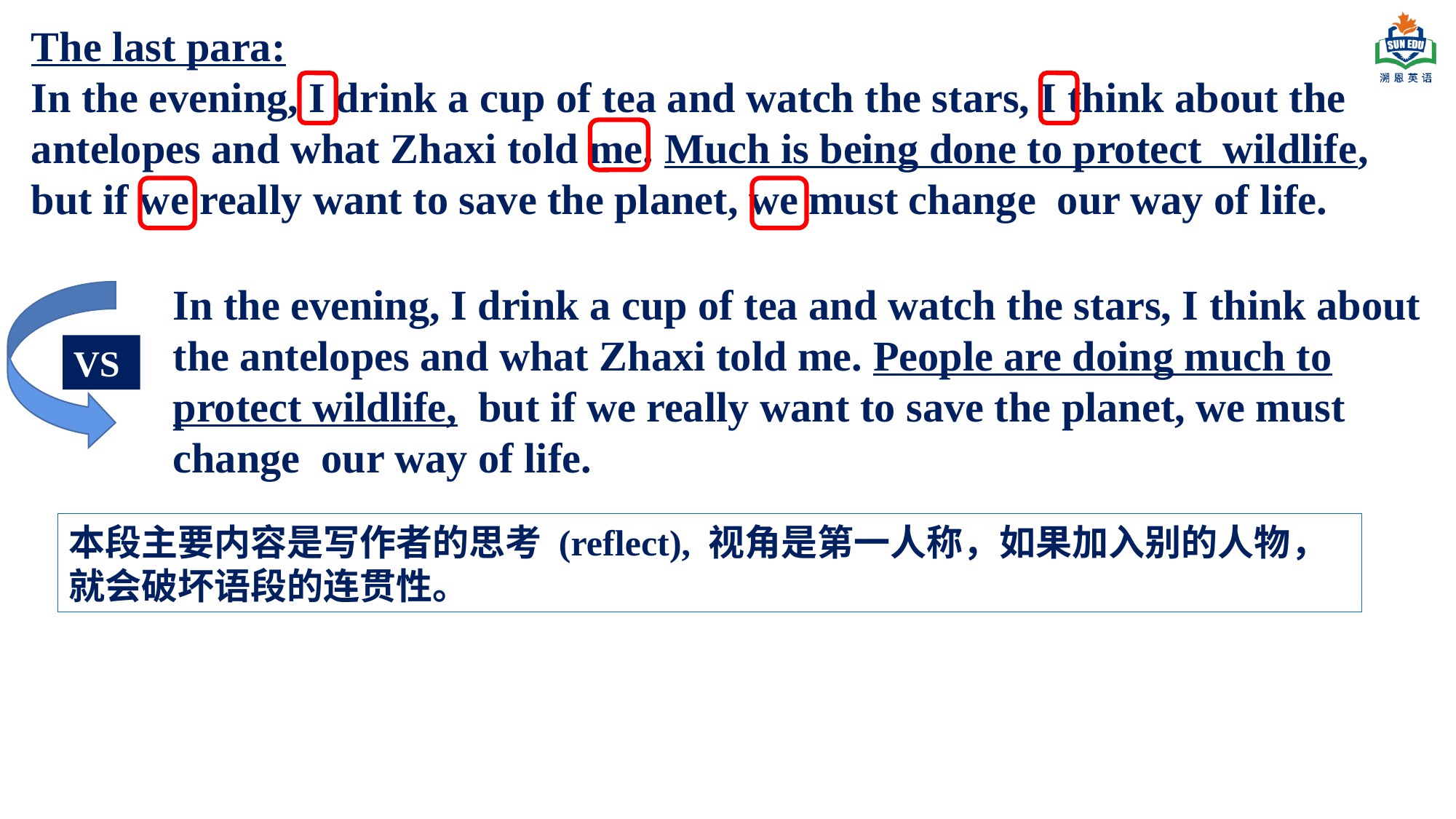

The last para:
In the evening, I drink a cup of tea and watch the stars, I think about the antelopes and what Zhaxi told me. Much is being done to protect  wildlife, but if we really want to save the planet, we must change  our way of life.

In the evening, I drink a cup of tea and watch the stars, I think about the antelopes and what Zhaxi told me. People are doing much to protect wildlife,  but if we really want to save the planet, we must change  our way of life.

VS
本段主要内容是写作者的思考 (reflect), 视角是第一人称，如果加入别的人物，就会破坏语段的连贯性。